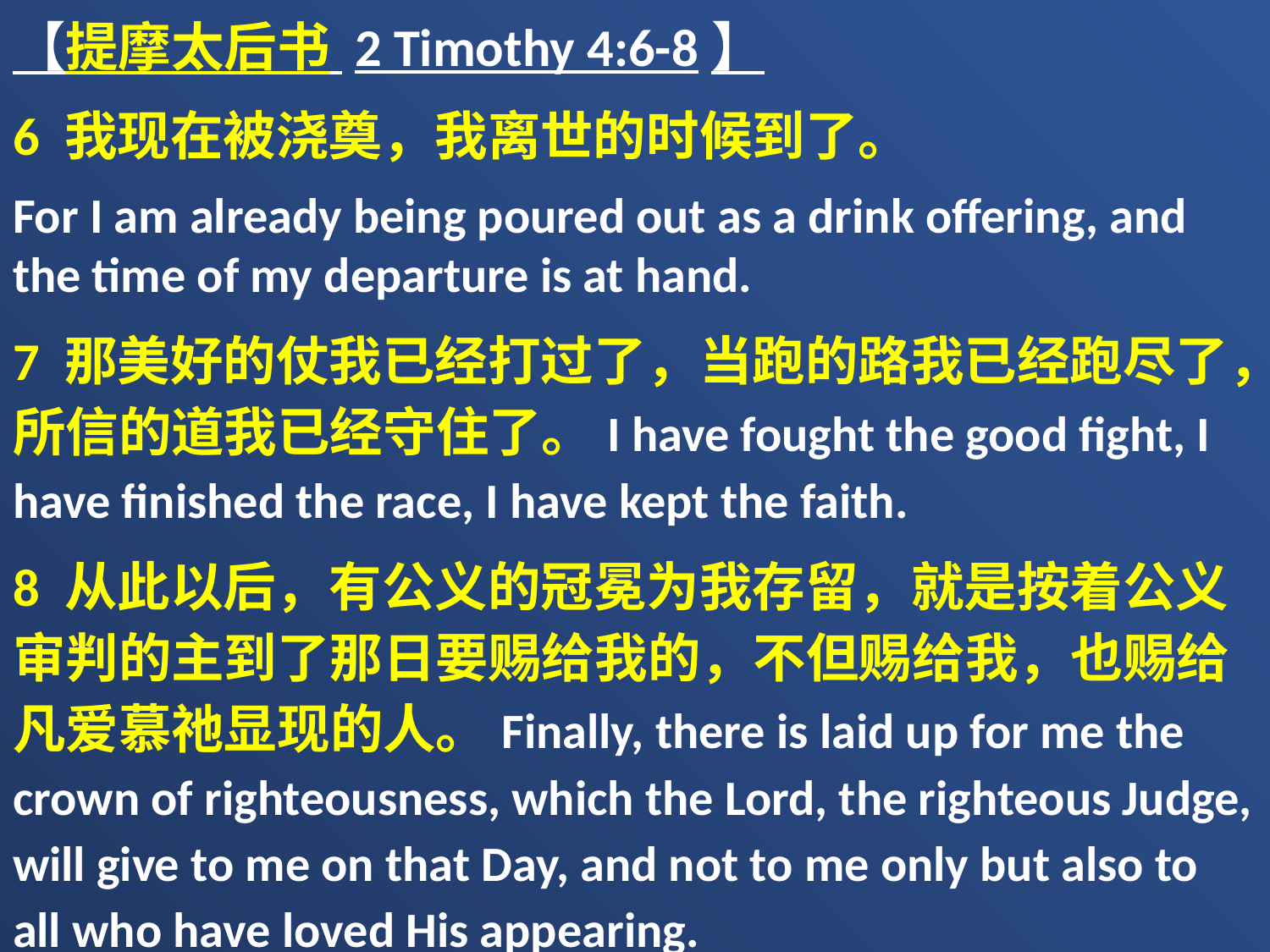

【提摩太后书 2 Timothy 4:6-8】
6 我现在被浇奠，我离世的时候到了。
For I am already being poured out as a drink offering, and the time of my departure is at hand.
7 那美好的仗我已经打过了，当跑的路我已经跑尽了，所信的道我已经守住了。I have fought the good fight, I have finished the race, I have kept the faith.
8 从此以后，有公义的冠冕为我存留，就是按着公义审判的主到了那日要赐给我的，不但赐给我，也赐给凡爱慕祂显现的人。Finally, there is laid up for me the crown of righteousness, which the Lord, the righteous Judge, will give to me on that Day, and not to me only but also to all who have loved His appearing.